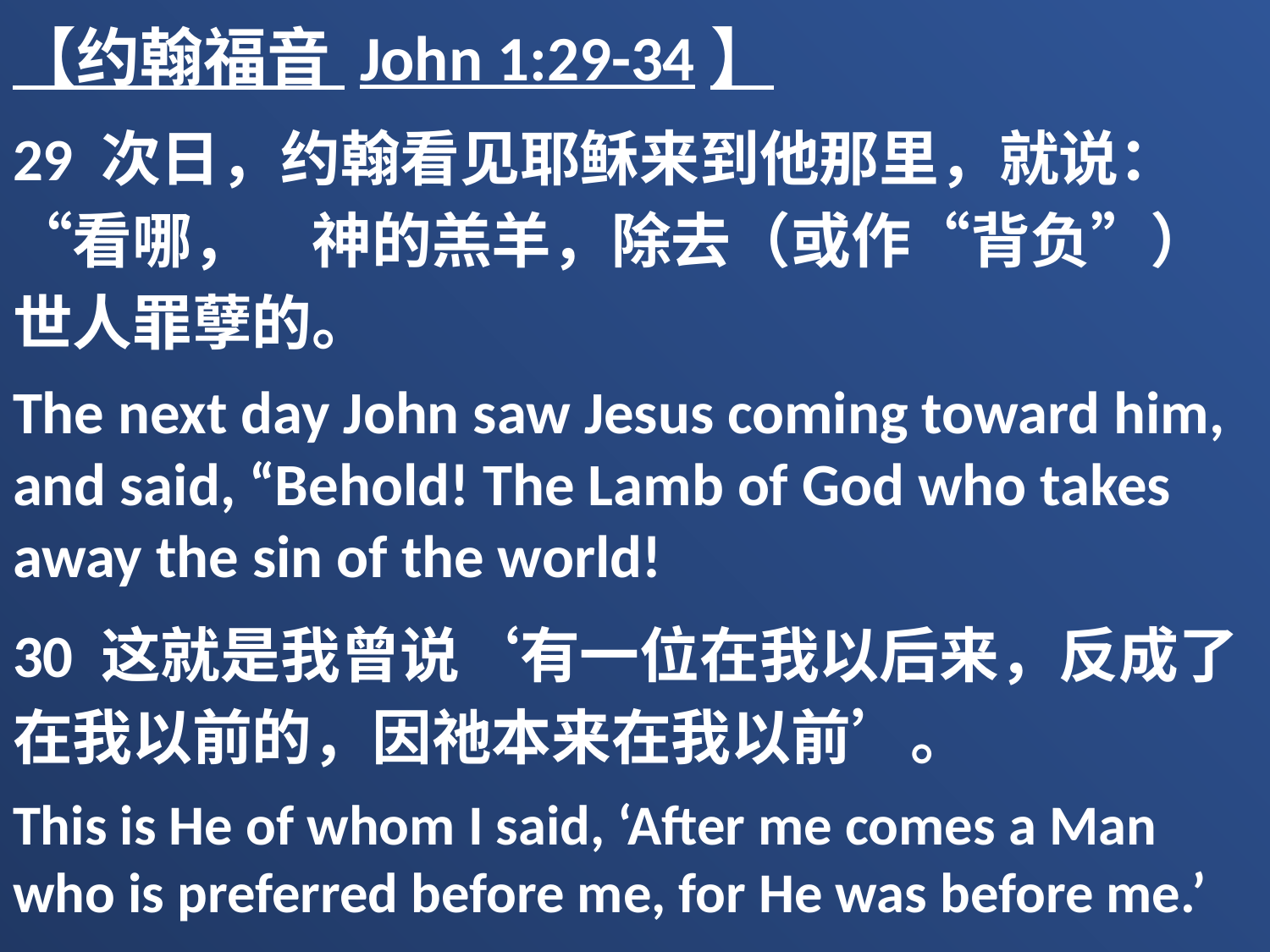

【约翰福音 John 1:29-34】
29 次日，约翰看见耶稣来到他那里，就说：“看哪，　神的羔羊，除去（或作“背负”）世人罪孽的。
The next day John saw Jesus coming toward him, and said, “Behold! The Lamb of God who takes away the sin of the world!
30 这就是我曾说‘有一位在我以后来，反成了在我以前的，因祂本来在我以前’。
This is He of whom I said, ‘After me comes a Man who is preferred before me, for He was before me.’